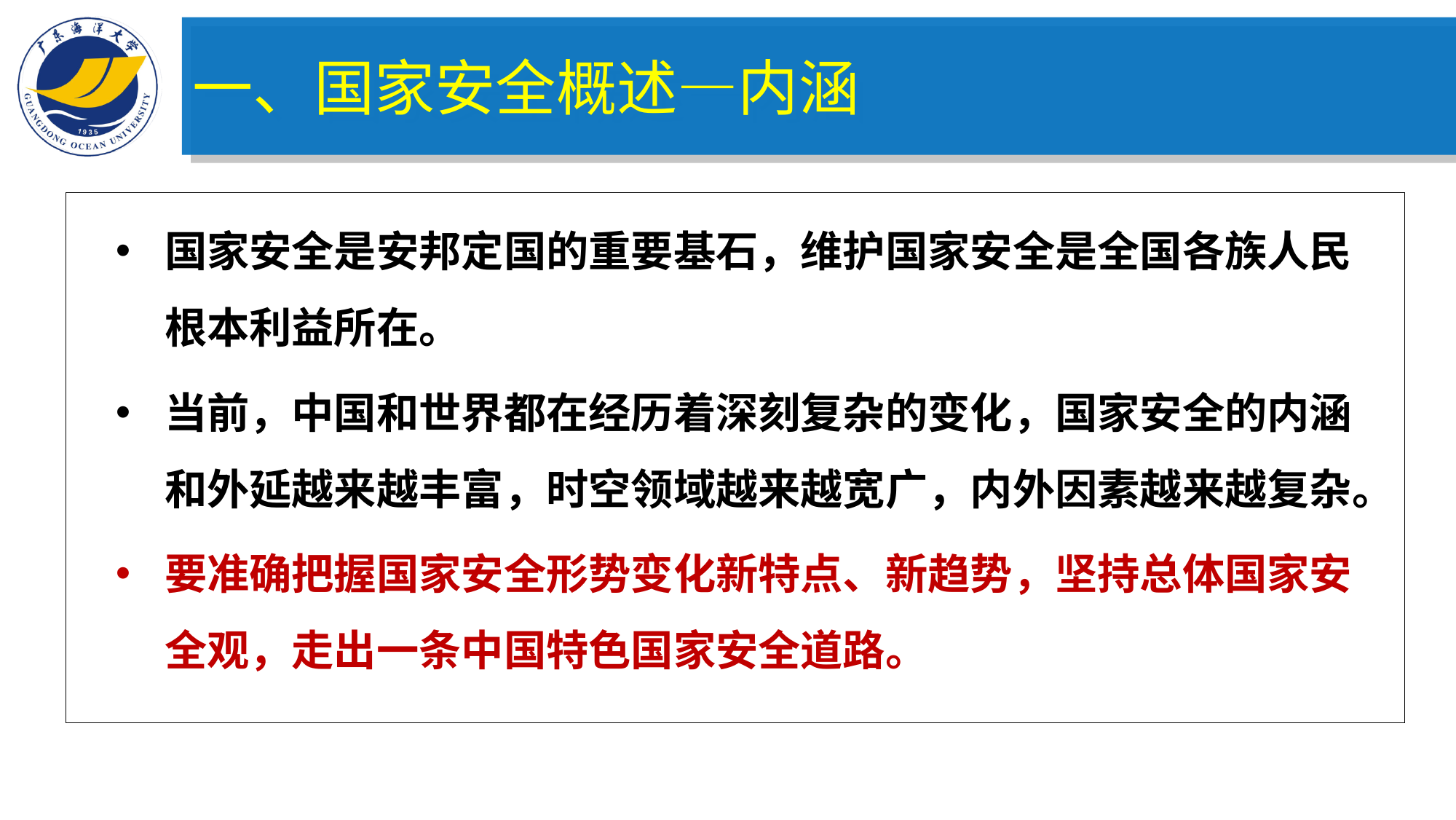

一、国家安全概述—内涵
国家安全是安邦定国的重要基石，维护国家安全是全国各族人民根本利益所在。
当前，中国和世界都在经历着深刻复杂的变化，国家安全的内涵和外延越来越丰富，时空领域越来越宽广，内外因素越来越复杂。
要准确把握国家安全形势变化新特点、新趋势，坚持总体国家安全观，走出一条中国特色国家安全道路。